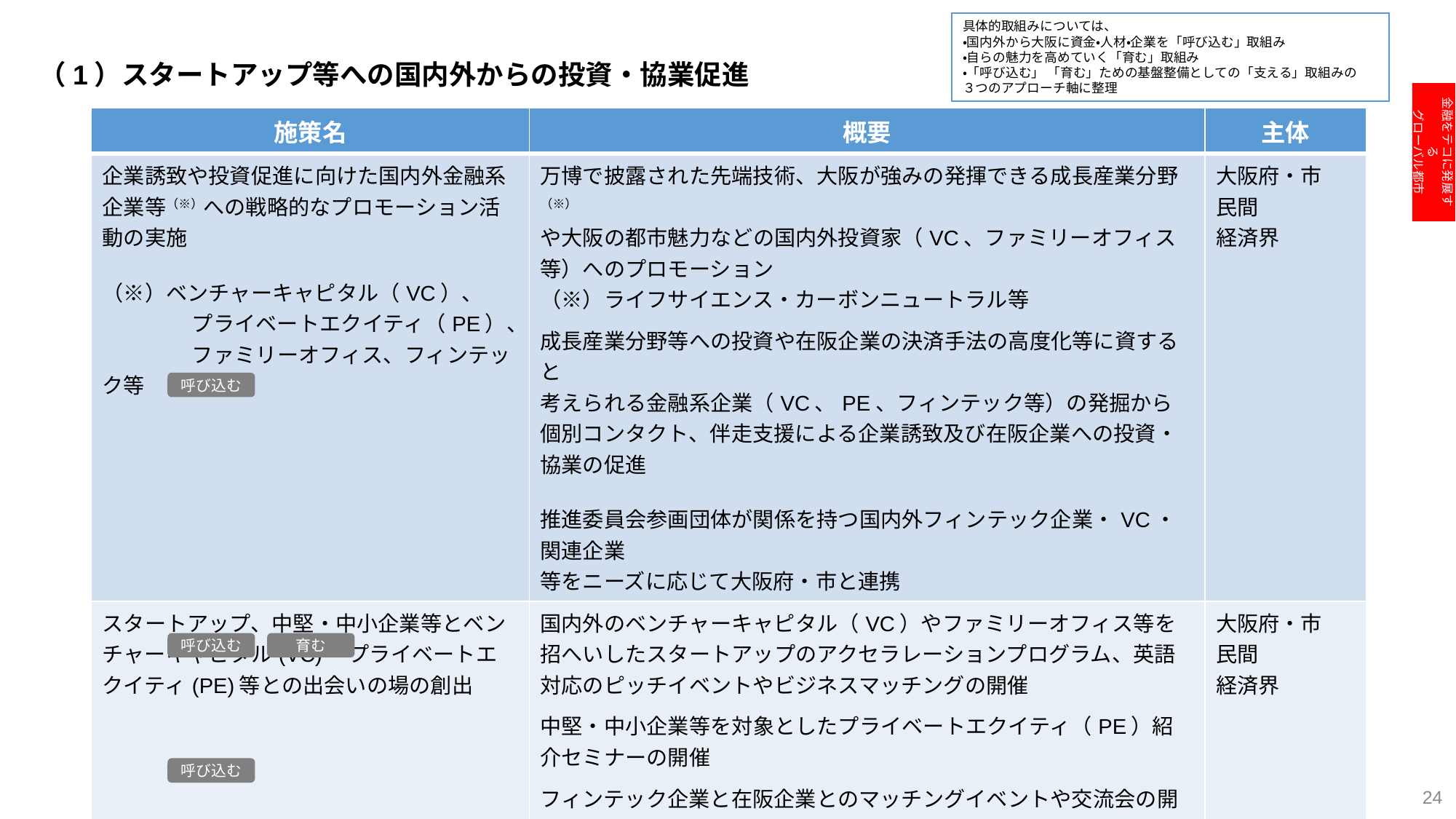

具体的取組みについては、
・国内外から大阪に資金・人材・企業を「呼び込む」取組み
・自らの魅力を高めていく「育む」取組み
・「呼び込む」 「育む」ための基盤整備としての「支える」取組みの
３つのアプローチ軸に整理
（1）スタートアップ等への国内外からの投資・協業促進
金融をテコに発展する
グローバル都市
| 施策名 | 概要 | 主体 |
| --- | --- | --- |
| 企業誘致や投資促進に向けた国内外金融系企業等（※）への戦略的なプロモーション活動の実施 （※）ベンチャーキャピタル（VC）、 　　　　 プライベートエクイティ（PE）、 　　　 　ファミリーオフィス、フィンテック等 | 万博で披露された先端技術、大阪が強みの発揮できる成長産業分野（※） や大阪の都市魅力などの国内外投資家（VC、ファミリーオフィス等）へのプロモーション （※）ライフサイエンス・カーボンニュートラル等 成長産業分野等への投資や在阪企業の決済手法の高度化等に資すると 考えられる金融系企業（VC、PE、フィンテック等）の発掘から個別コンタクト、伴走支援による企業誘致及び在阪企業への投資・協業の促進 推進委員会参画団体が関係を持つ国内外フィンテック企業・VC・関連企業 等をニーズに応じて大阪府・市と連携 | 大阪府・市 民間 経済界 |
| スタートアップ、中堅・中小企業等とベンチャーキャピタル(VC)・プライベートエクイティ(PE)等との出会いの場の創出 | 国内外のベンチャーキャピタル（VC）やファミリーオフィス等を招へいしたスタートアップのアクセラレーションプログラム、英語対応のピッチイベントやビジネスマッチングの開催 中堅・中小企業等を対象としたプライベートエクイティ（PE）紹介セミナーの開催 フィンテック企業と在阪企業とのマッチングイベントや交流会の開催による協業機会創出 国際見本市（国内外）などの機会を捉えた大阪のライフサイエンス分野のポテンシャル発信及び府内企業等のビジネス展開支援 | 大阪府・市 民間 経済界 |
| 投資家の招へいの実施 | 在阪スタートアップと海外投資家のマッチングの場となるイベント等への国内外VC等の大阪への招へいの実施 | 大阪府・市 |
呼び込む
育む
呼び込む
呼び込む
24